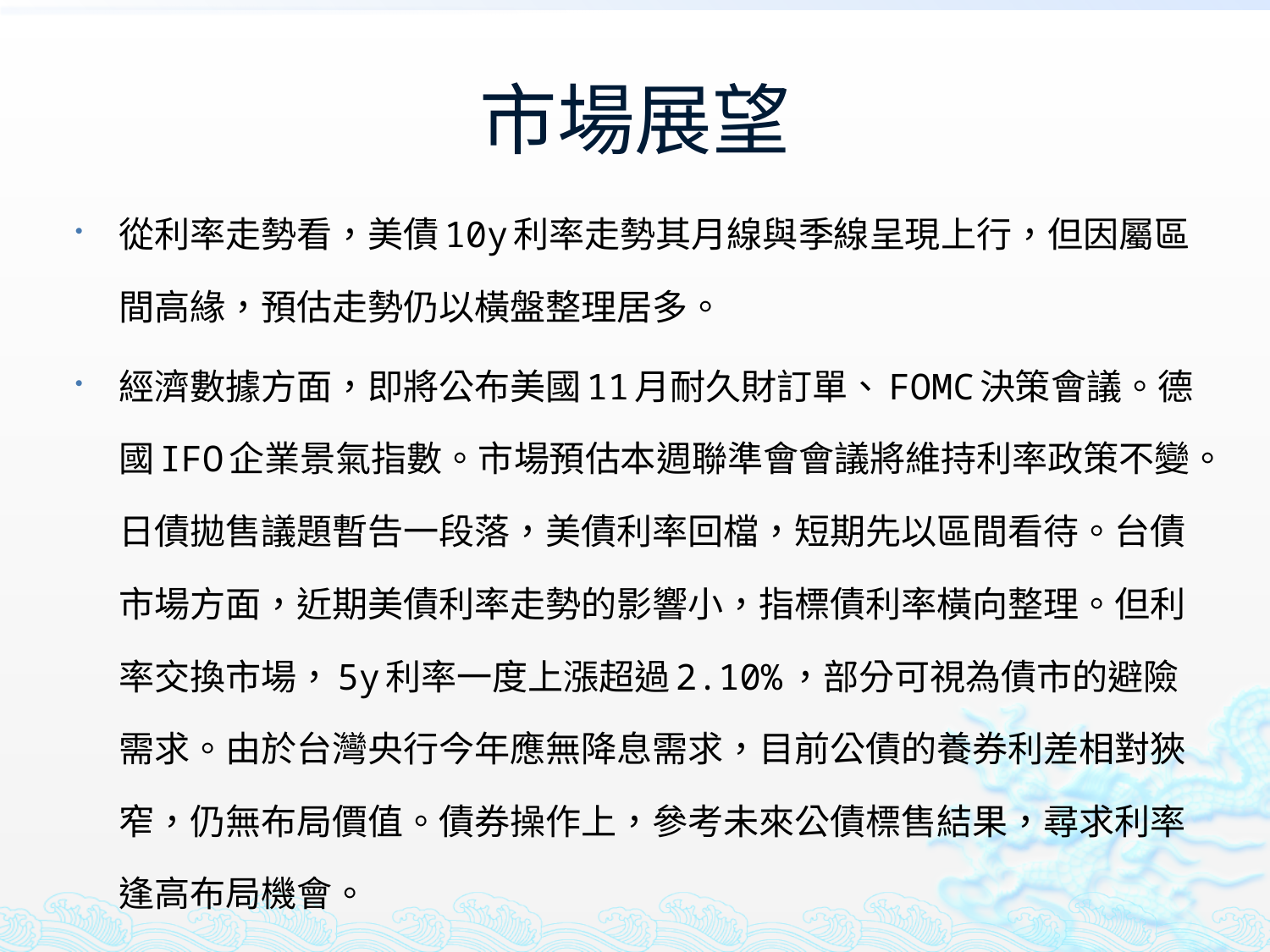

# 市場展望
從利率走勢看，美債10y利率走勢其月線與季線呈現上行，但因屬區間高緣，預估走勢仍以橫盤整理居多。
經濟數據方面，即將公布美國11月耐久財訂單、FOMC決策會議。德國IFO企業景氣指數。市場預估本週聯準會會議將維持利率政策不變。日債拋售議題暫告一段落，美債利率回檔，短期先以區間看待。台債市場方面，近期美債利率走勢的影響小，指標債利率橫向整理。但利率交換市場，5y利率一度上漲超過2.10%，部分可視為債市的避險需求。由於台灣央行今年應無降息需求，目前公債的養券利差相對狹窄，仍無布局價值。債券操作上，參考未來公債標售結果，尋求利率逢高布局機會。